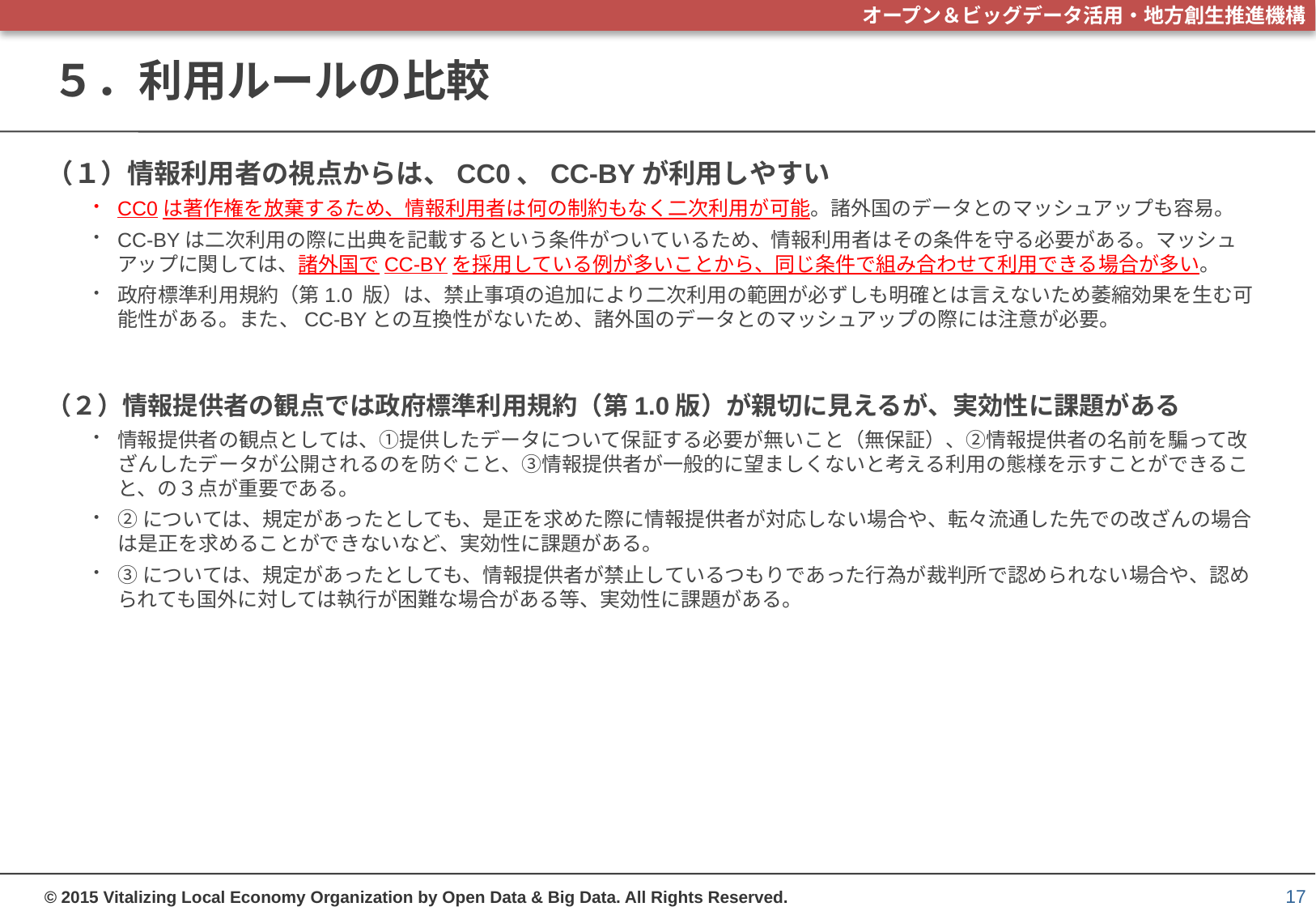

# ５．利用ルールの比較
（１）情報利用者の視点からは、CC0、CC-BYが利用しやすい
CC0は著作権を放棄するため、情報利用者は何の制約もなく二次利用が可能。諸外国のデータとのマッシュアップも容易。
CC-BYは二次利用の際に出典を記載するという条件がついているため、情報利用者はその条件を守る必要がある。マッシュアップに関しては、諸外国でCC-BYを採用している例が多いことから、同じ条件で組み合わせて利用できる場合が多い。
政府標準利用規約（第1.0 版）は、禁止事項の追加により二次利用の範囲が必ずしも明確とは言えないため萎縮効果を生む可能性がある。また、CC-BYとの互換性がないため、諸外国のデータとのマッシュアップの際には注意が必要。

（２）情報提供者の観点では政府標準利用規約（第1.0版）が親切に見えるが、実効性に課題がある
情報提供者の観点としては、①提供したデータについて保証する必要が無いこと（無保証）、②情報提供者の名前を騙って改ざんしたデータが公開されるのを防ぐこと、③情報提供者が一般的に望ましくないと考える利用の態様を示すことができること、の３点が重要である。
②については、規定があったとしても、是正を求めた際に情報提供者が対応しない場合や、転々流通した先での改ざんの場合は是正を求めることができないなど、実効性に課題がある。
③については、規定があったとしても、情報提供者が禁止しているつもりであった行為が裁判所で認められない場合や、認められても国外に対しては執行が困難な場合がある等、実効性に課題がある。
17